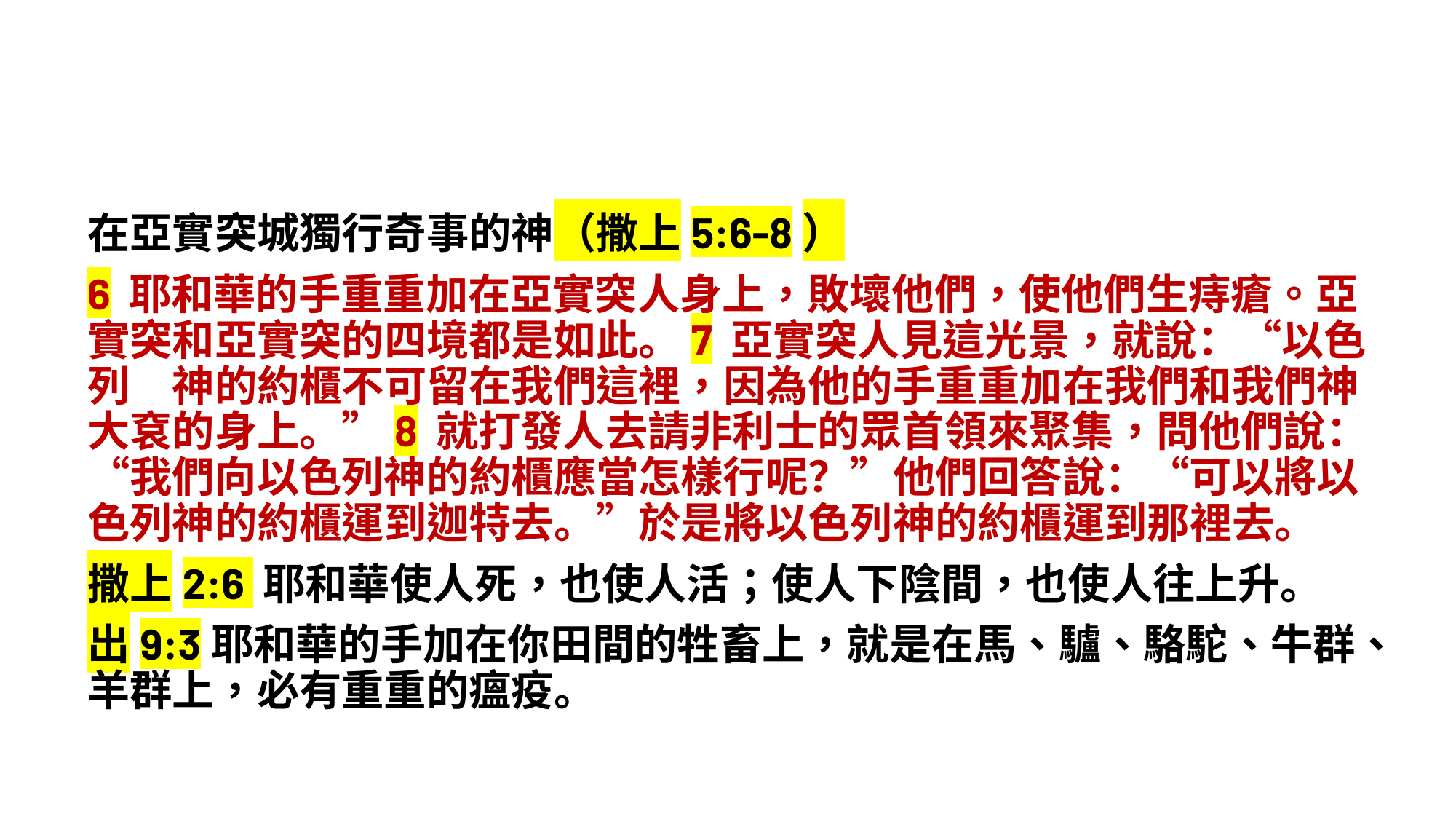

在亞實突城獨行奇事的神（撒上5:6-8）
6 耶和華的手重重加在亞實突人身上，敗壞他們，使他們生痔瘡。亞實突和亞實突的四境都是如此。7 亞實突人見這光景，就說：“以色列　神的約櫃不可留在我們這裡，因為他的手重重加在我們和我們神大袞的身上。”8 就打發人去請非利士的眾首領來聚集，問他們說：“我們向以色列神的約櫃應當怎樣行呢？”他們回答說：“可以將以色列神的約櫃運到迦特去。”於是將以色列神的約櫃運到那裡去。
撒上2:6 耶和華使人死，也使人活；使人下陰間，也使人往上升。
出9:3耶和華的手加在你田間的牲畜上，就是在馬、驢、駱駝、牛群、羊群上，必有重重的瘟疫。